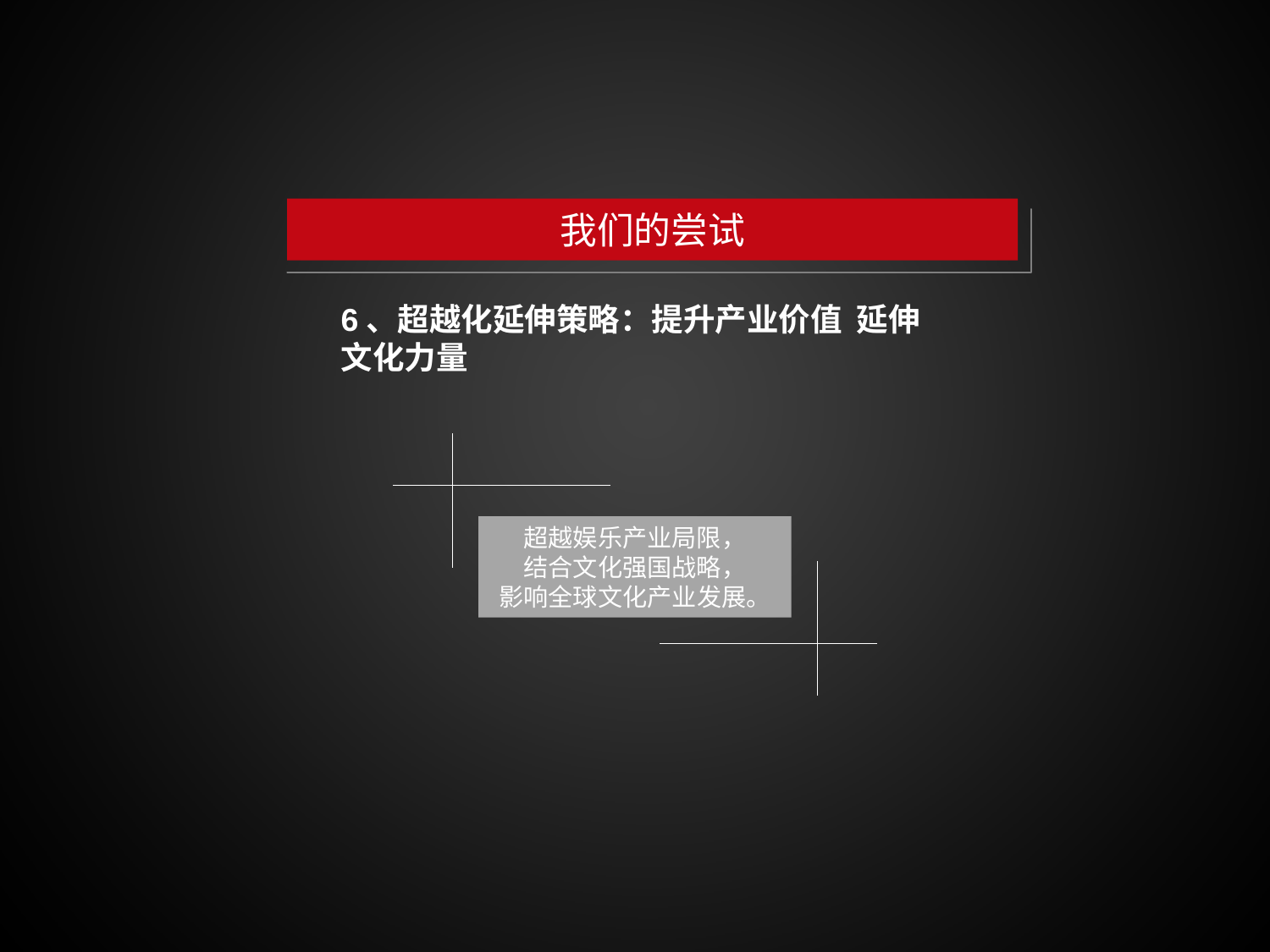

我们的尝试
6、超越化延伸策略：提升产业价值  延伸文化力量

超越娱乐产业局限，
结合文化强国战略，
影响全球文化产业发展。